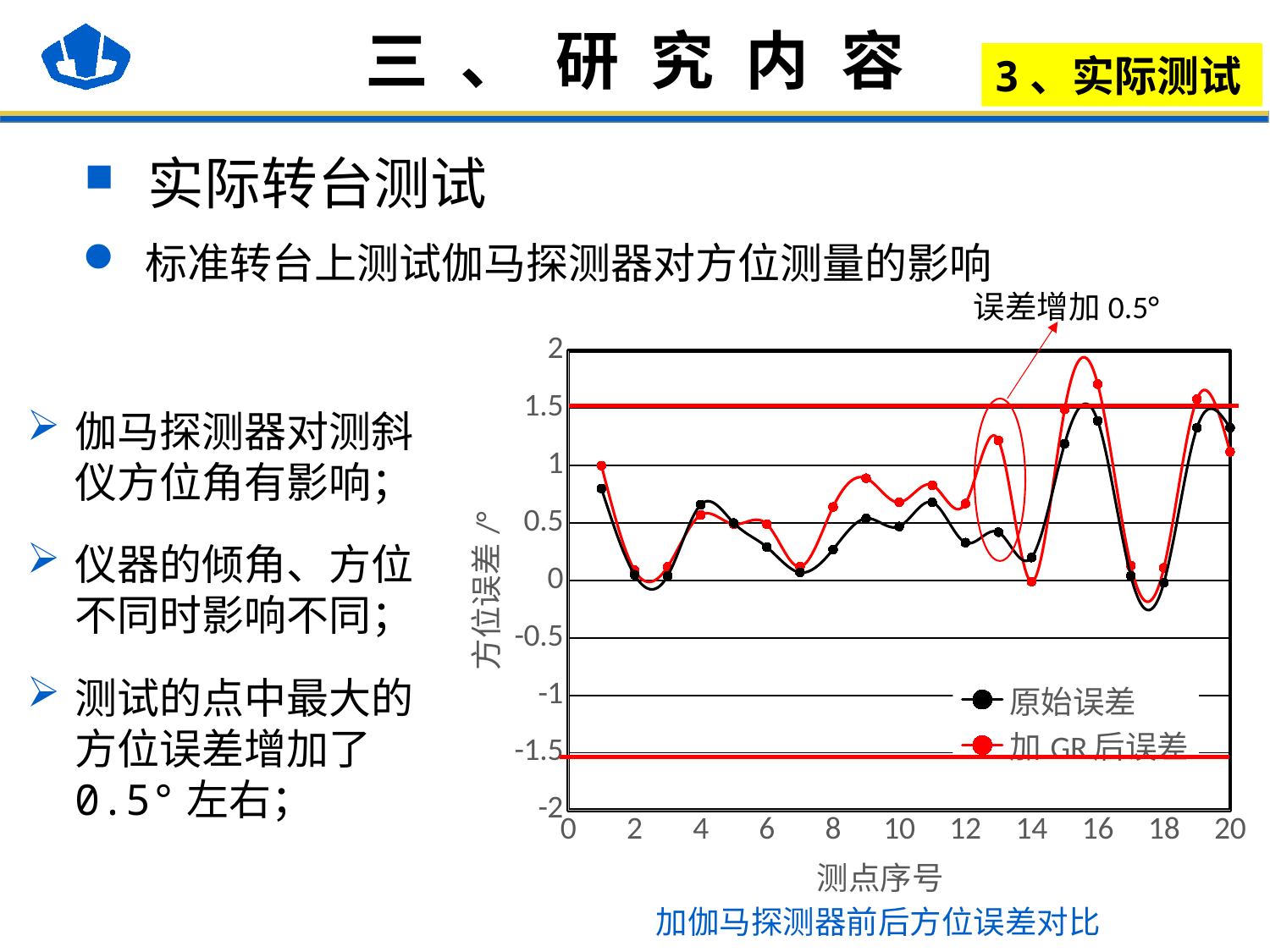

# 三、研究内容
3、实际测试
实际转台测试
 标准转台上测试伽马探测器对方位测量的影响
误差增加0.5°

### Chart

| Category |  |  |
|---|---|---|
伽马探测器对测斜仪方位角有影响；
仪器的倾角、方位不同时影响不同；
测试的点中最大的方位误差增加了0.5°左右；

加伽马探测器前后方位误差对比